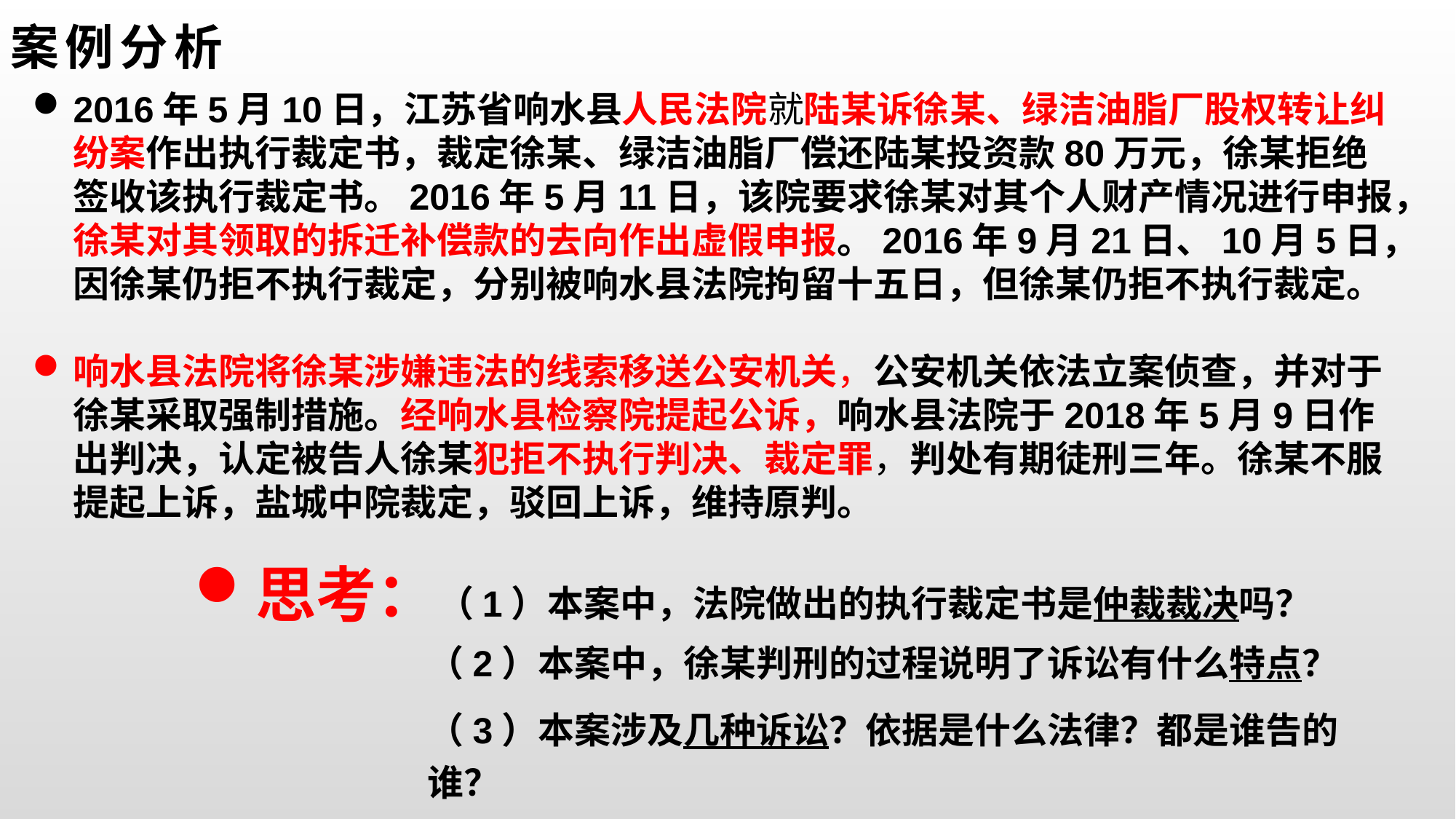

案例分析
2016年5月10日，江苏省响水县人民法院就陆某诉徐某、绿洁油脂厂股权转让纠纷案作出执行裁定书，裁定徐某、绿洁油脂厂偿还陆某投资款80万元，徐某拒绝签收该执行裁定书。2016年5月11日，该院要求徐某对其个人财产情况进行申报，徐某对其领取的拆迁补偿款的去向作出虚假申报。2016年9月21日、10月5日，因徐某仍拒不执行裁定，分别被响水县法院拘留十五日，但徐某仍拒不执行裁定。

响水县法院将徐某涉嫌违法的线索移送公安机关，公安机关依法立案侦查，并对于徐某采取强制措施。经响水县检察院提起公诉，响水县法院于2018年5月9日作出判决，认定被告人徐某犯拒不执行判决、裁定罪，判处有期徒刑三年。徐某不服提起上诉，盐城中院裁定，驳回上诉，维持原判。
思考：（1）本案中，法院做出的执行裁定书是仲裁裁决吗？
（2）本案中，徐某判刑的过程说明了诉讼有什么特点？
（3）本案涉及几种诉讼？依据是什么法律？都是谁告的谁？